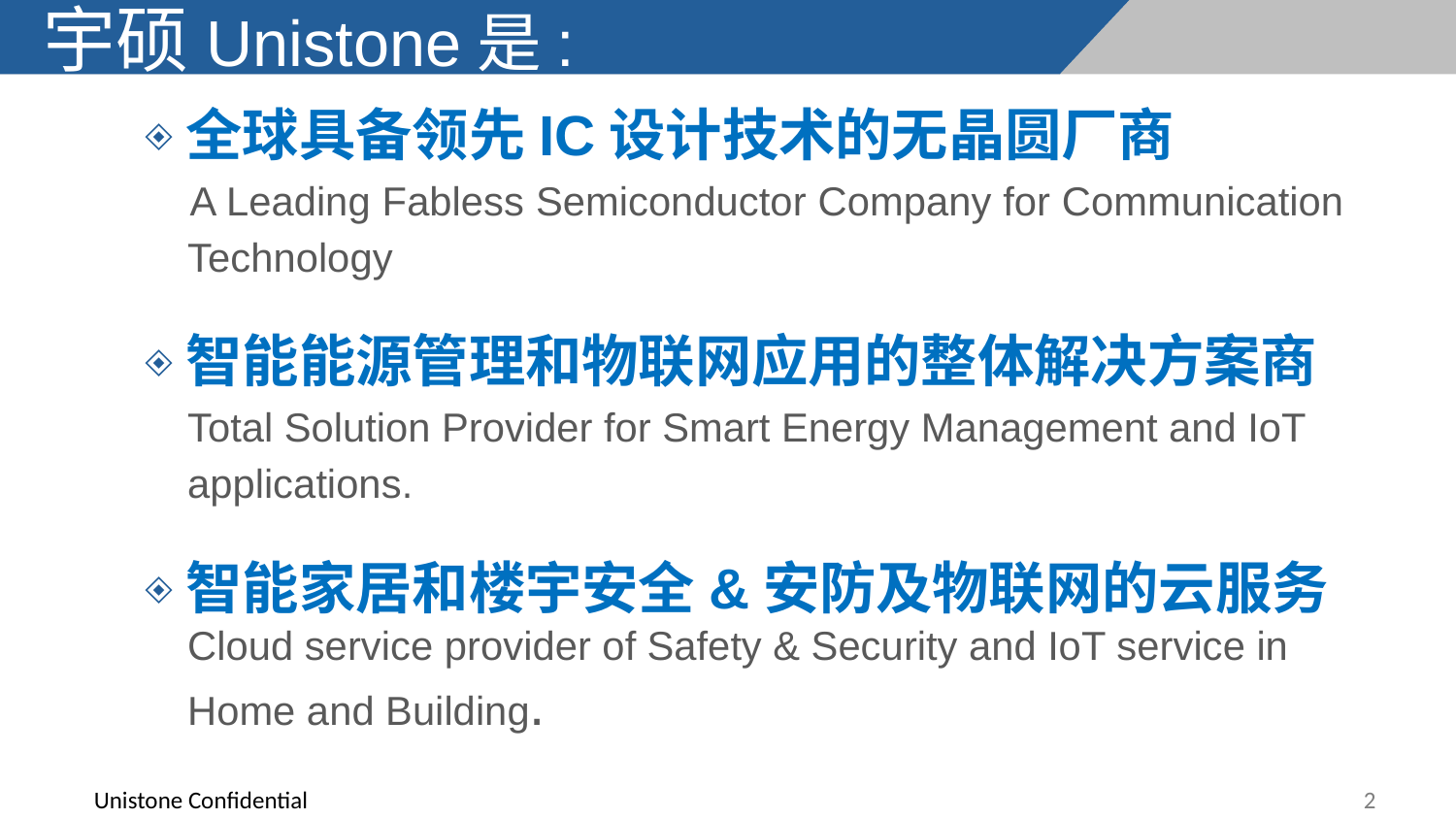

# 宇硕Unistone是:
全球具备领先IC设计技术的无晶圆厂商
     A Leading Fabless Semiconductor Company for Communication
     Technology
智能能源管理和物联网应用的整体解决方案商
     Total Solution Provider for Smart Energy Management and IoT
     applications.
智能家居和楼宇安全&安防及物联网的云服务
     Cloud service provider of Safety & Security and IoT service in
     Home and Building.
2